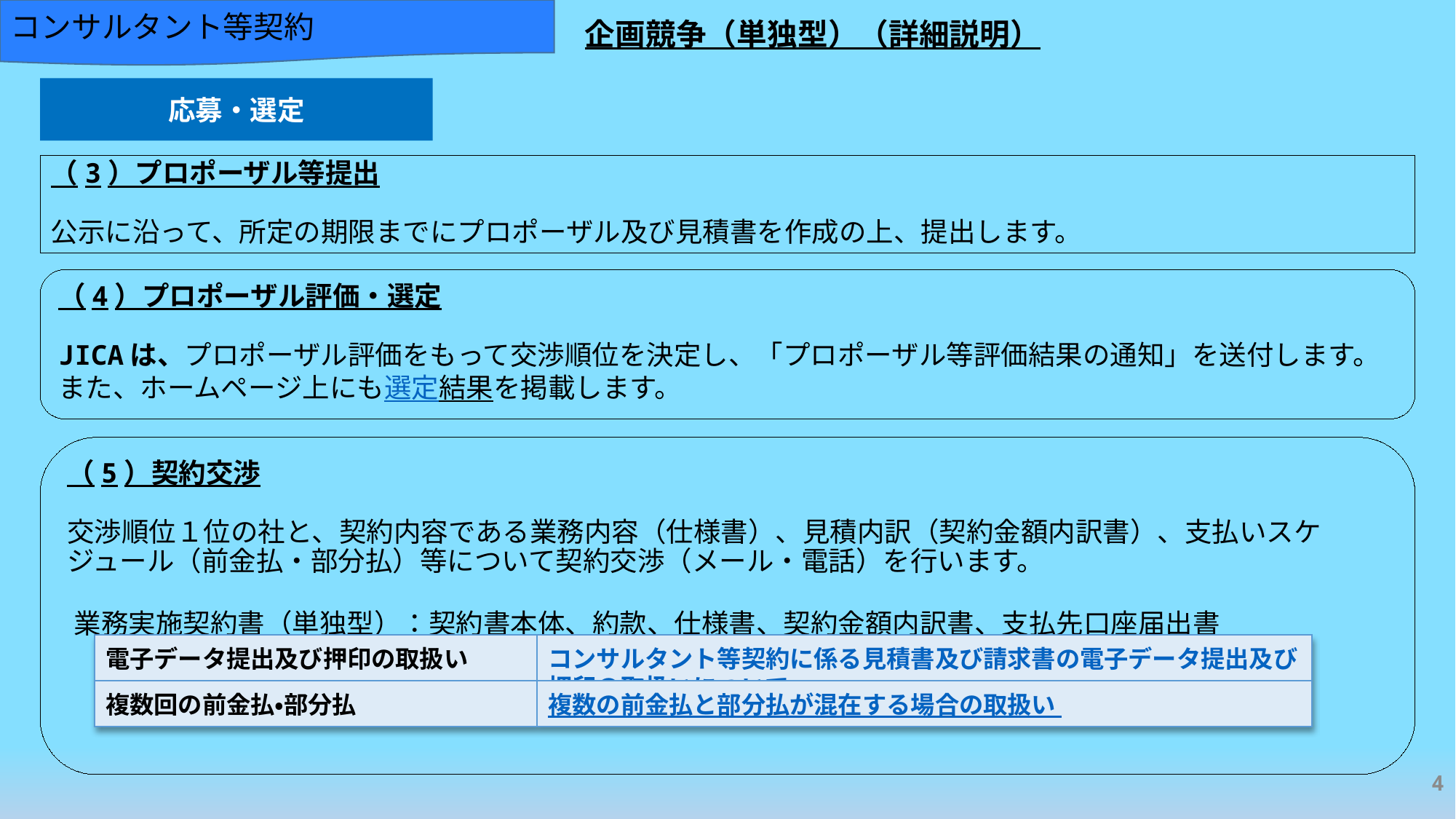

コンサルタント等契約
企画競争（単独型）（詳細説明）
応募・選定
# （3）プロポーザル等提出 公示に沿って、所定の期限までにプロポーザル及び見積書を作成の上、提出します。
（4）プロポーザル評価・選定
JICAは、プロポーザル評価をもって交渉順位を決定し、「プロポーザル等評価結果の通知」を送付します。
また、ホームページ上にも選定結果を掲載します。
（5）契約交渉
交渉順位１位の社と、契約内容である業務内容（仕様書）、見積内訳（契約金額内訳書）、支払いスケジュール（前金払・部分払）等について契約交渉（メール・電話）を行います。
​業務実施契約書（単独型）：契約書本体、約款、仕様書、契約金額内訳書、支払先口座届出書

| 電子データ提出及び押印の取扱い | コンサルタント等契約に係る見積書及び請求書の電子データ提出及び押印の取扱いについて |
| --- | --- |
| 複数回の前金払・部分払 | 複数の前金払と部分払が混在する場合の取扱い |
4